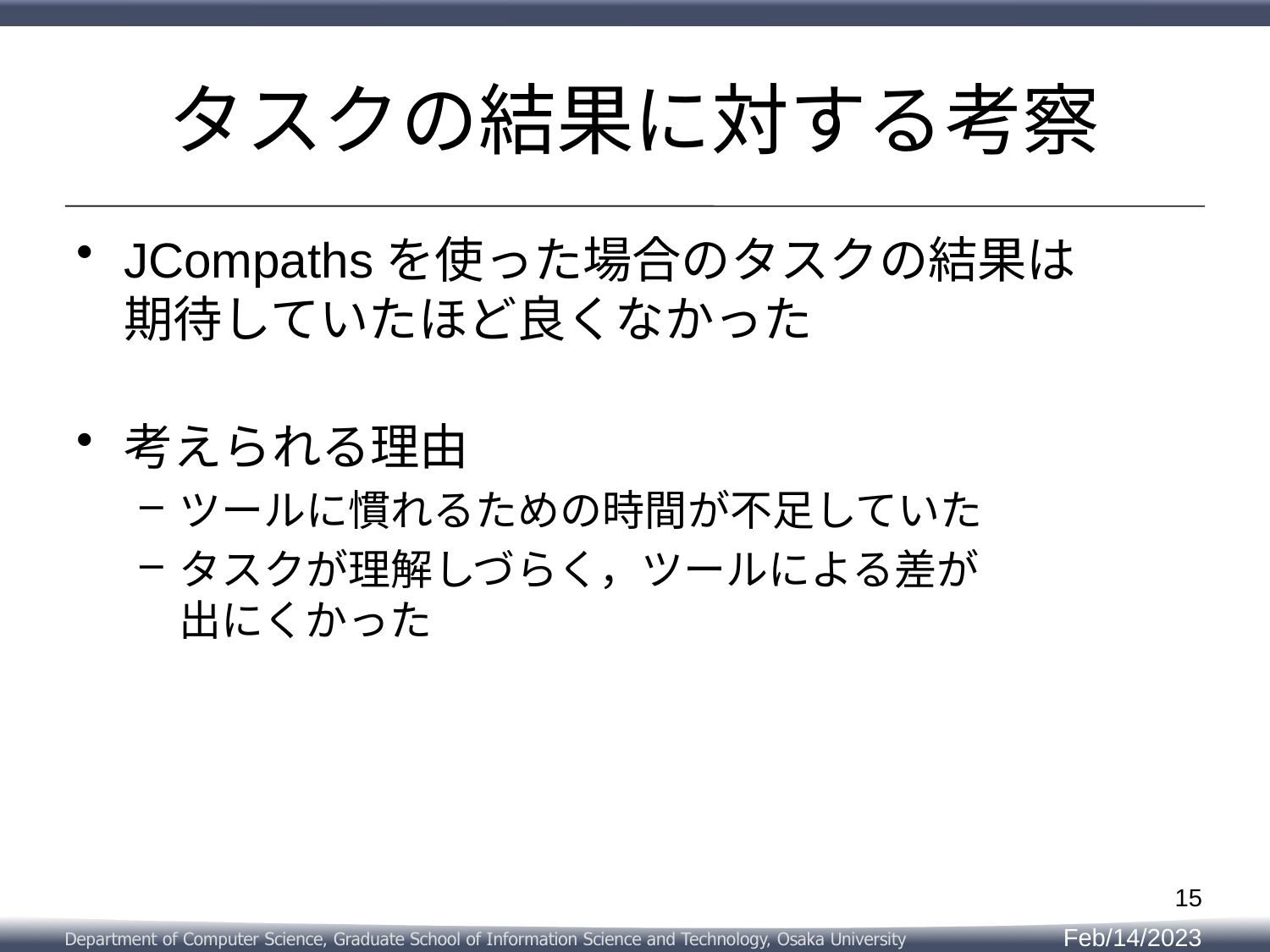

# タスクの結果に対する考察
JCompathsを使った場合のタスクの結果は
期待していたほど良くなかった

考えられる理由
ツールに慣れるための時間が不足していた
タスクが理解しづらく，ツールによる差が
出にくかった

15
Feb/14/2023